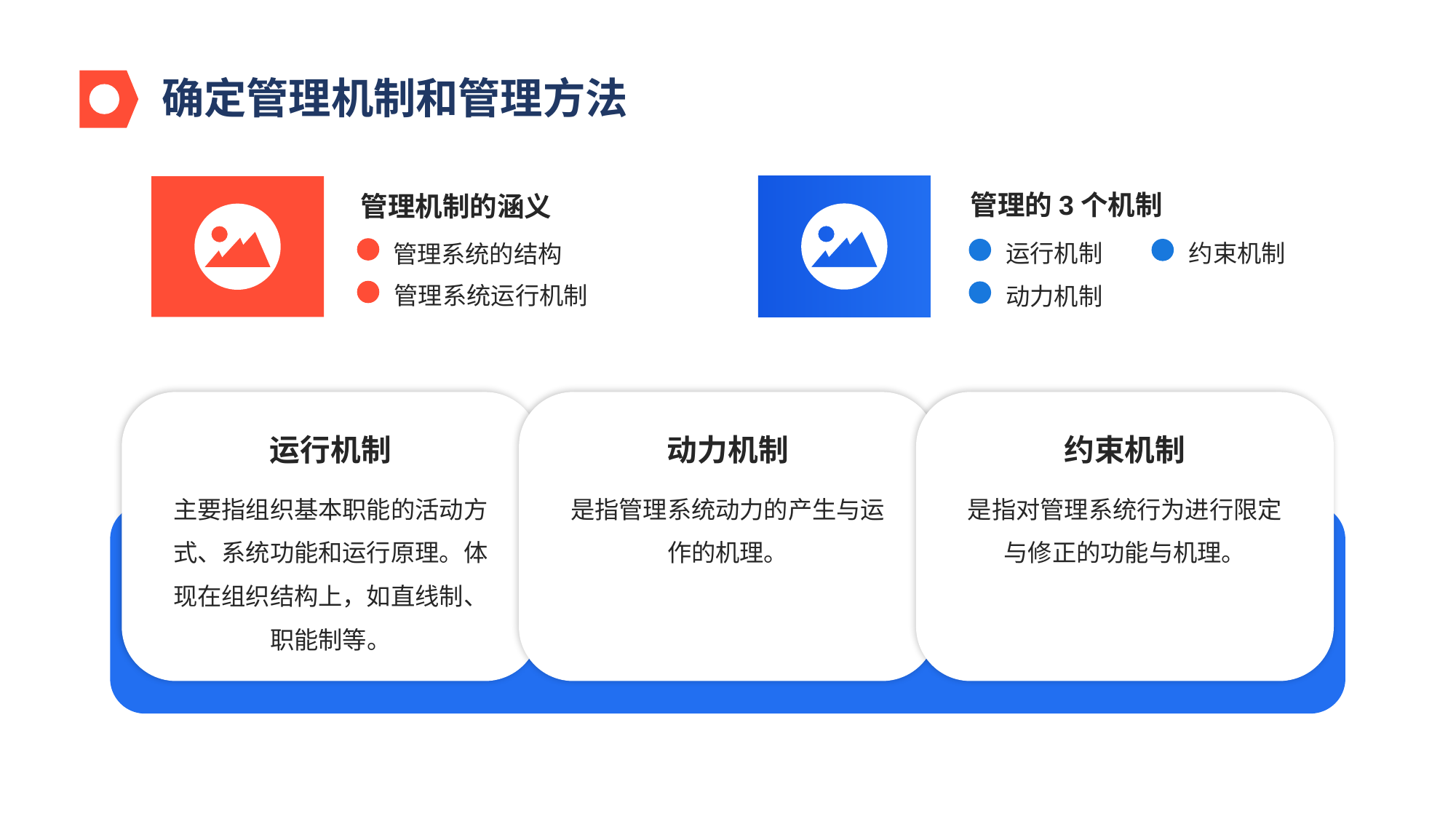

确定管理机制和管理方法

管理的3个机制
运行机制
约束机制

动力机制

管理机制的涵义
管理系统的结构

管理系统运行机制

运行机制
主要指组织基本职能的活动方式、系统功能和运行原理。体现在组织结构上，如直线制、职能制等。

动力机制
是指管理系统动力的产生与运作的机理。

约束机制
是指对管理系统行为进行限定与修正的功能与机理。